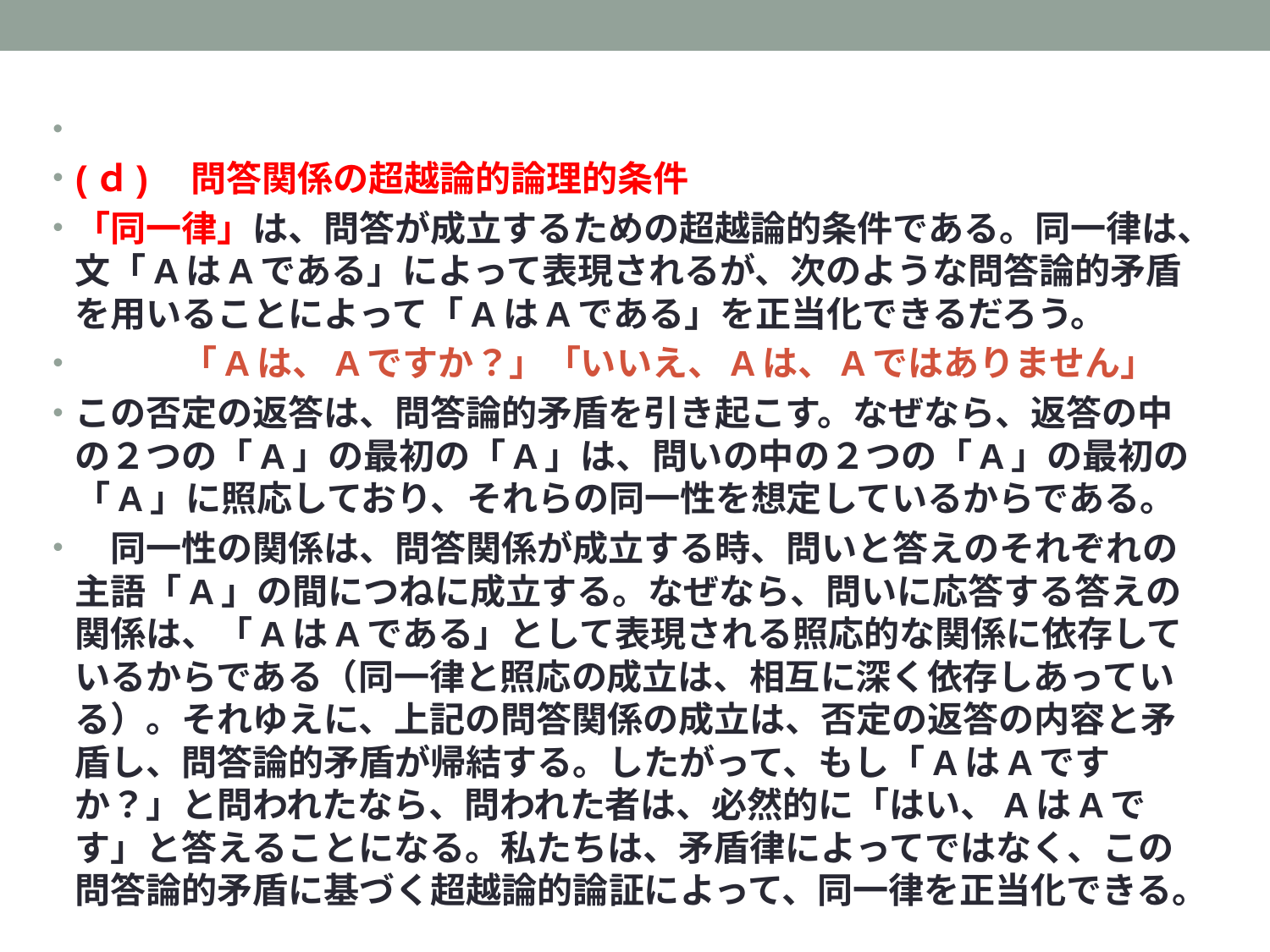

(ｄ)　問答関係の超越論的論理的条件
「同一律」は、問答が成立するための超越論的条件である。同一律は、文「AはAである」によって表現されるが、次のような問答論的矛盾を用いることによって「AはAである」を正当化できるだろう。
　　　「Aは、Aですか？」「いいえ、Aは、Aではありません」
この否定の返答は、問答論的矛盾を引き起こす。なぜなら、返答の中の２つの「A」の最初の「A」は、問いの中の２つの「A」の最初の「A」に照応しており、それらの同一性を想定しているからである。
　同一性の関係は、問答関係が成立する時、問いと答えのそれぞれの主語「A」の間につねに成立する。なぜなら、問いに応答する答えの関係は、「AはAである」として表現される照応的な関係に依存しているからである（同一律と照応の成立は、相互に深く依存しあっている）。それゆえに、上記の問答関係の成立は、否定の返答の内容と矛盾し、問答論的矛盾が帰結する。したがって、もし「AはAですか？」と問われたなら、問われた者は、必然的に「はい、AはAです」と答えることになる。私たちは、矛盾律によってではなく、この問答論的矛盾に基づく超越論的論証によって、同一律を正当化できる。